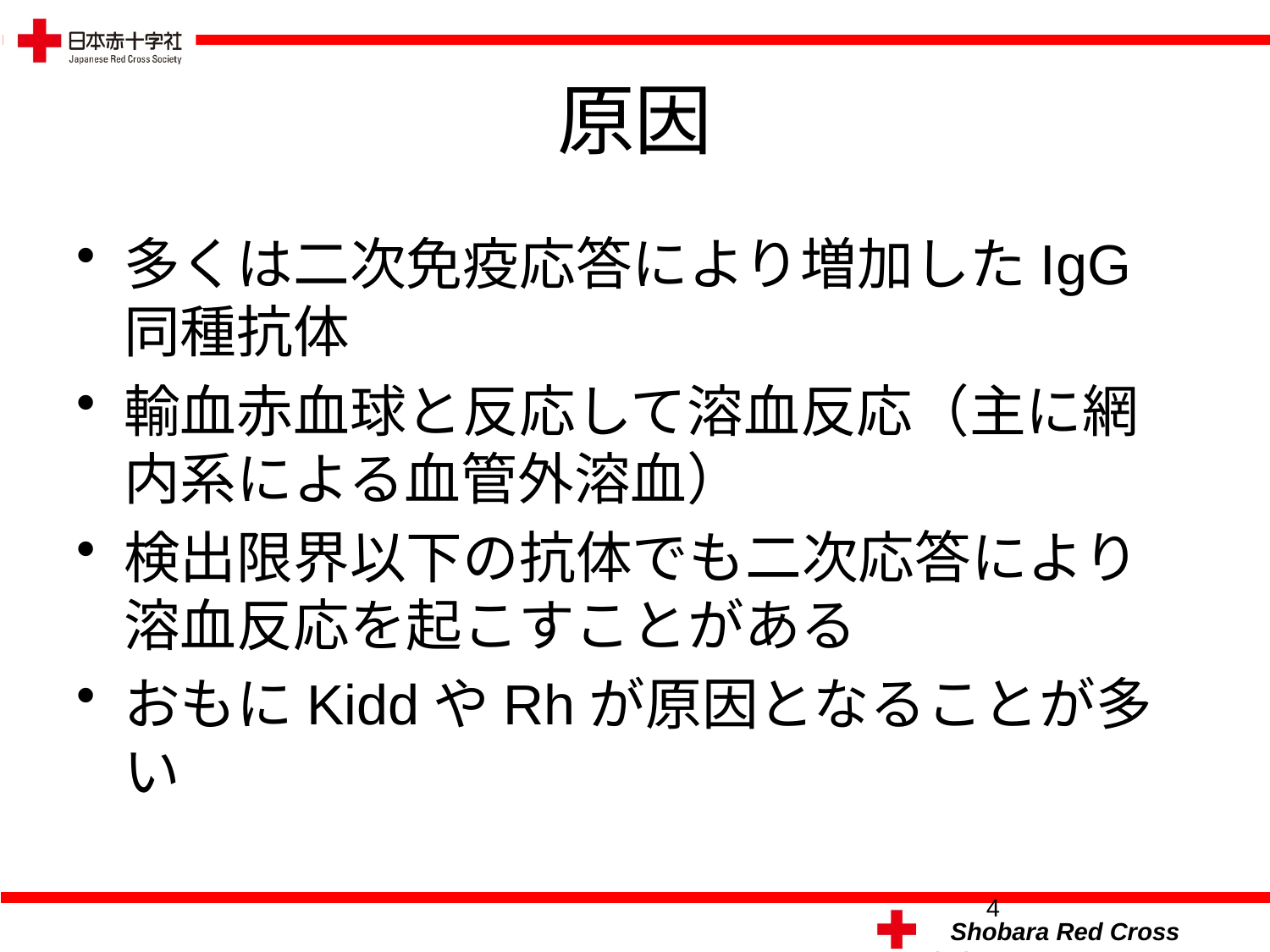

# 原因
多くは二次免疫応答により増加したIgG同種抗体
輸血赤血球と反応して溶血反応（主に網内系による血管外溶血）
検出限界以下の抗体でも二次応答により溶血反応を起こすことがある
おもにKiddやRhが原因となることが多い

4